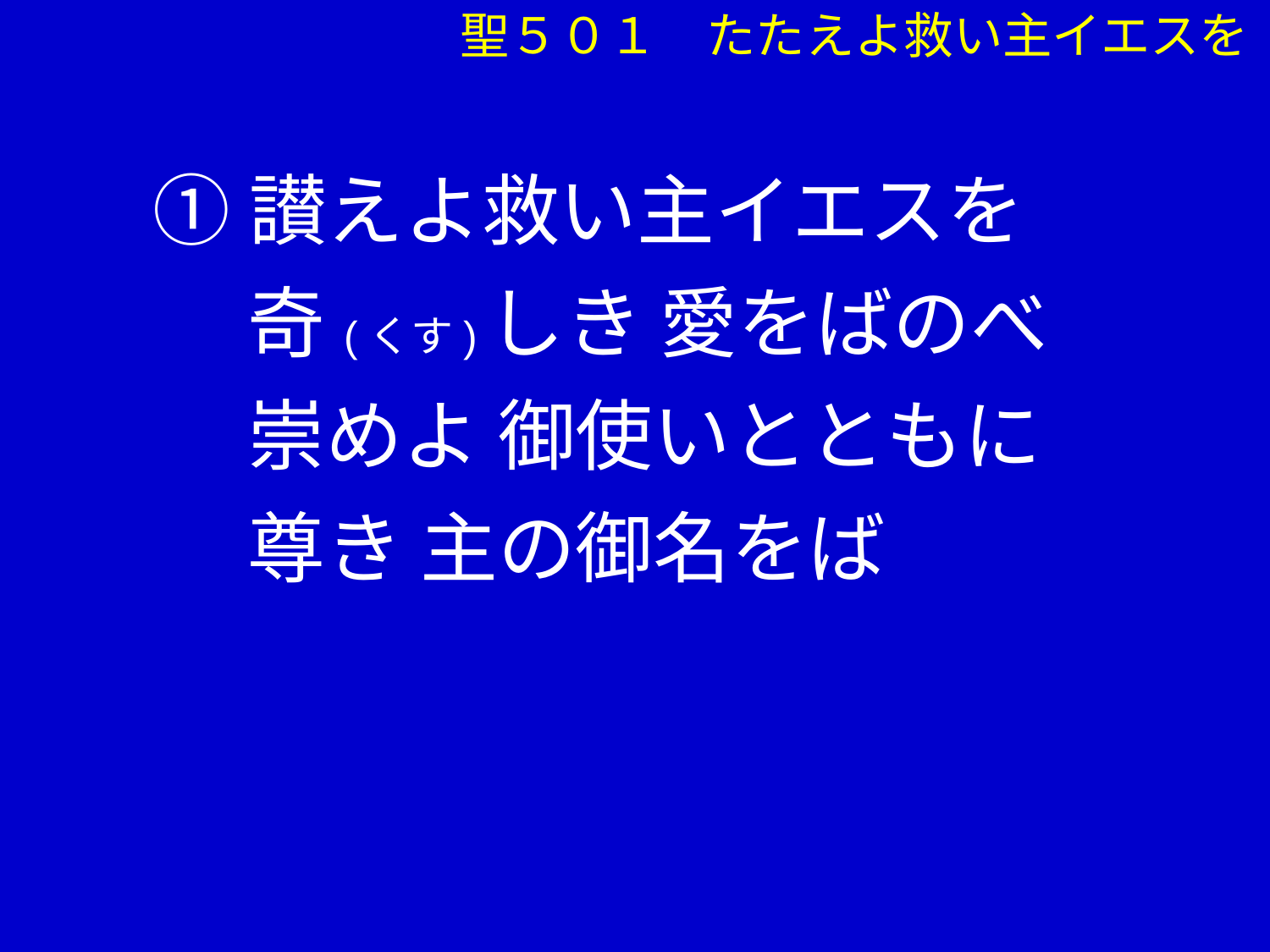

聖５０１　たたえよ救い主イエスを
①讃えよ救い主イエスを
　 奇(くす)しき 愛をばのべ
　 崇めよ 御使いとともに
　 尊き 主の御名をば